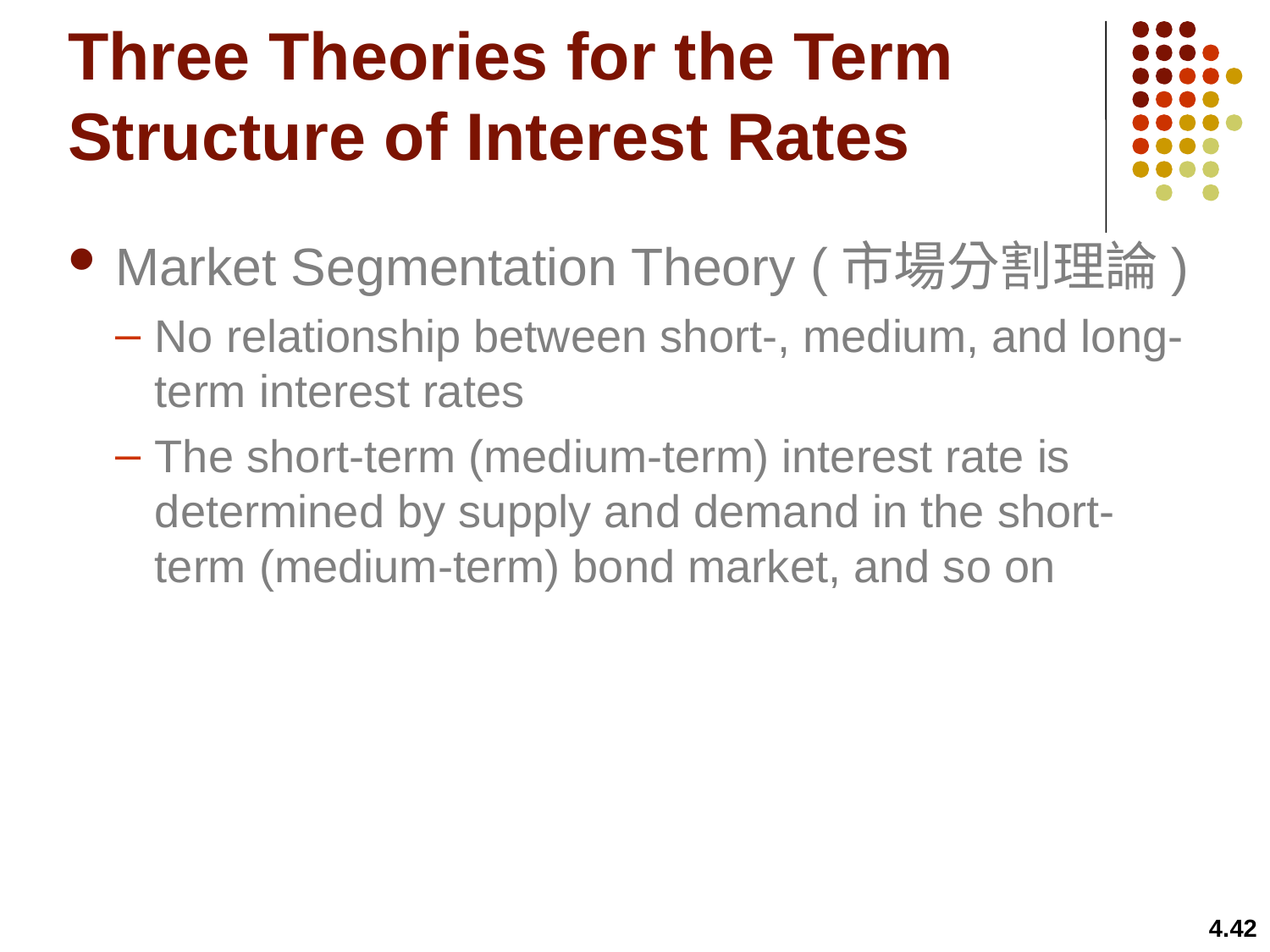

# Three Theories for the Term Structure of Interest Rates
Market Segmentation Theory (市場分割理論)
No relationship between short-, medium, and long-term interest rates
The short-term (medium-term) interest rate is determined by supply and demand in the short-term (medium-term) bond market, and so on
4.42